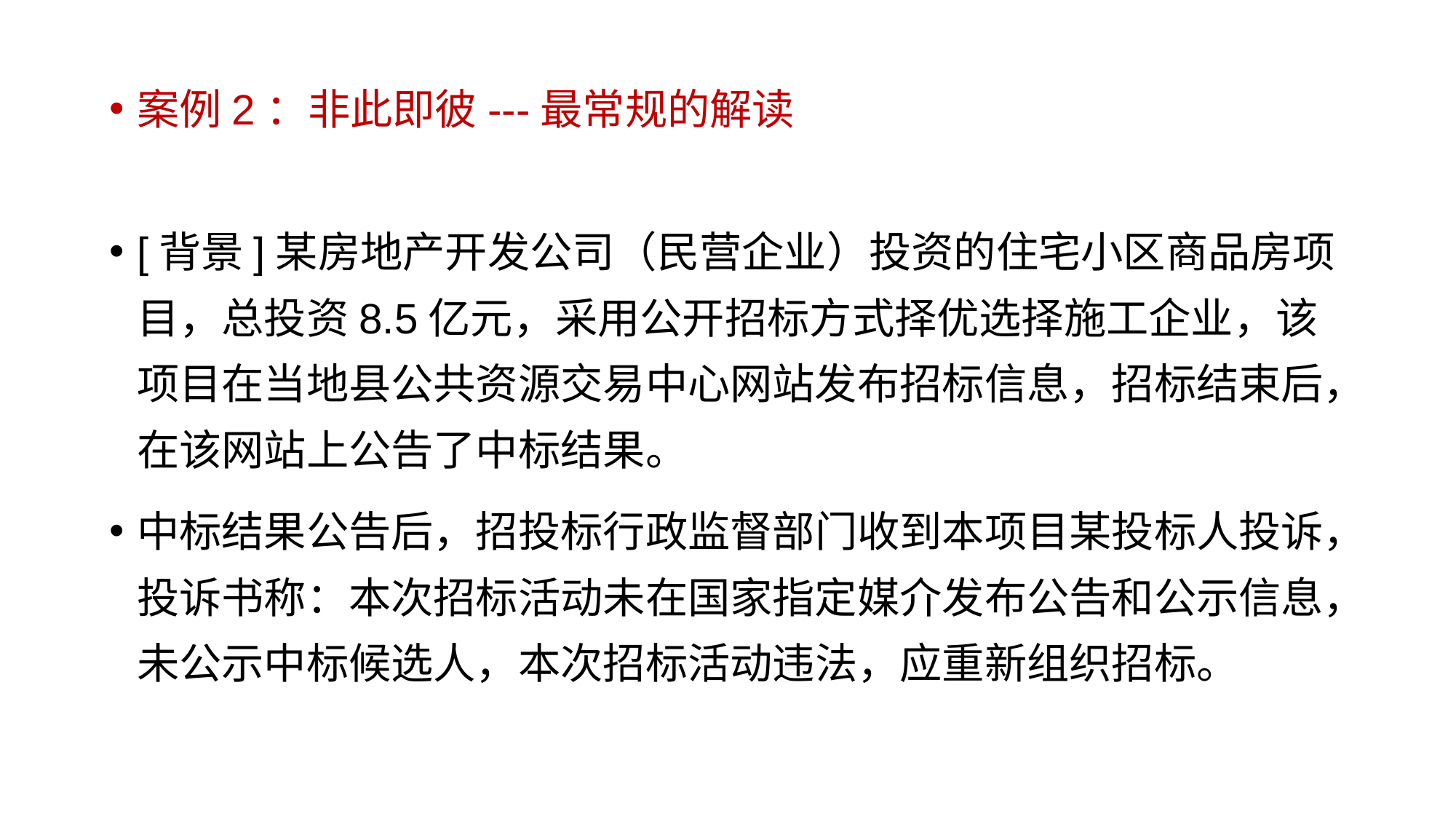

案例2：非此即彼---最常规的解读

[背景]某房地产开发公司（民营企业）投资的住宅小区商品房项目，总投资8.5亿元，采用公开招标方式择优选择施工企业，该项目在当地县公共资源交易中心网站发布招标信息，招标结束后，在该网站上公告了中标结果。
中标结果公告后，招投标行政监督部门收到本项目某投标人投诉，投诉书称：本次招标活动未在国家指定媒介发布公告和公示信息，未公示中标候选人，本次招标活动违法，应重新组织招标。